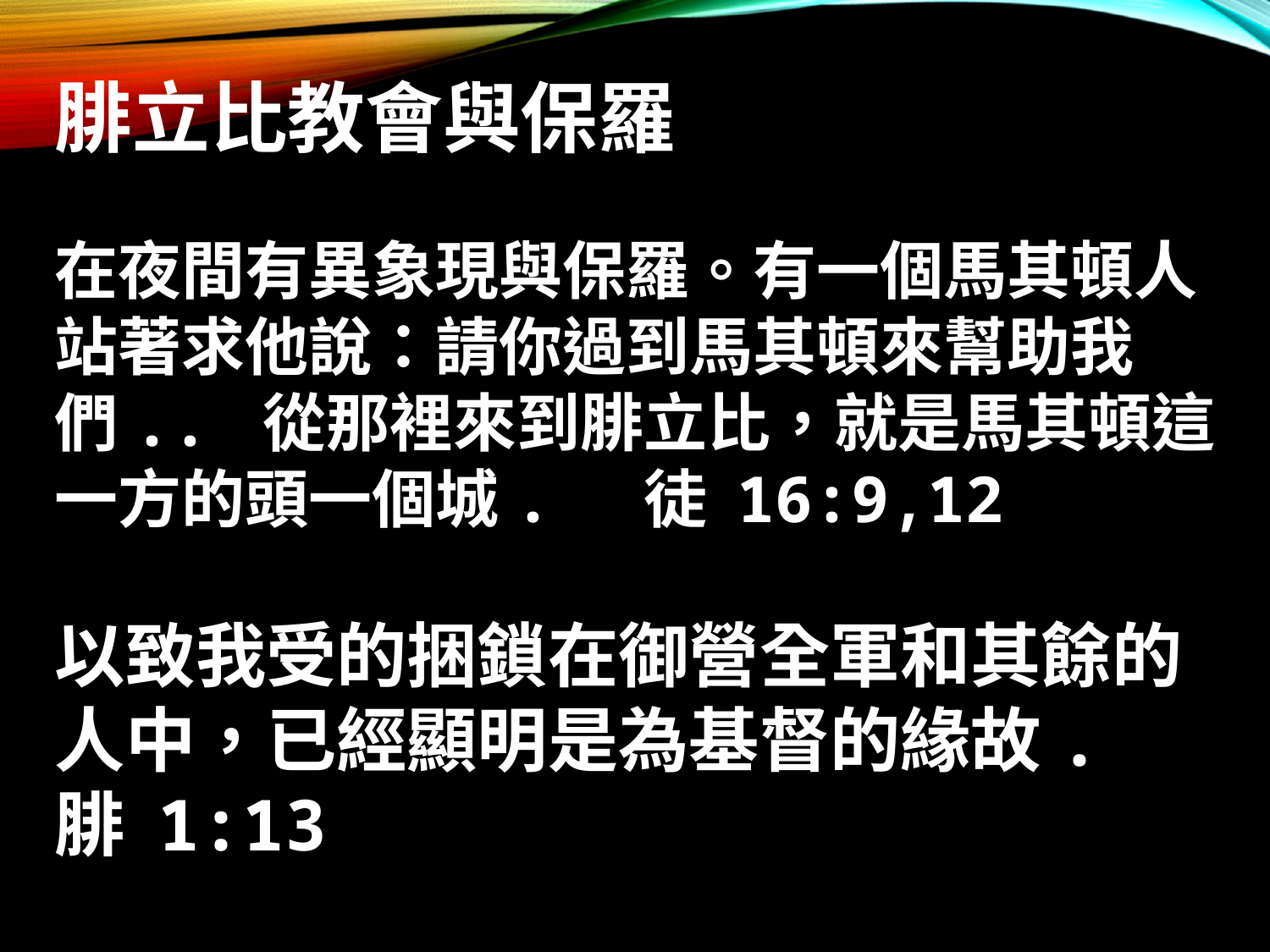

腓立比教會與保羅

在夜間有異象現與保羅。有一個馬其頓人站著求他說：請你過到馬其頓來幫助我們.. 從那裡來到腓立比，就是馬其頓這一方的頭一個城.  徒 16:9,12

以致我受的捆鎖在御營全軍和其餘的人中，已經顯明是為基督的緣故.	  腓 1:13